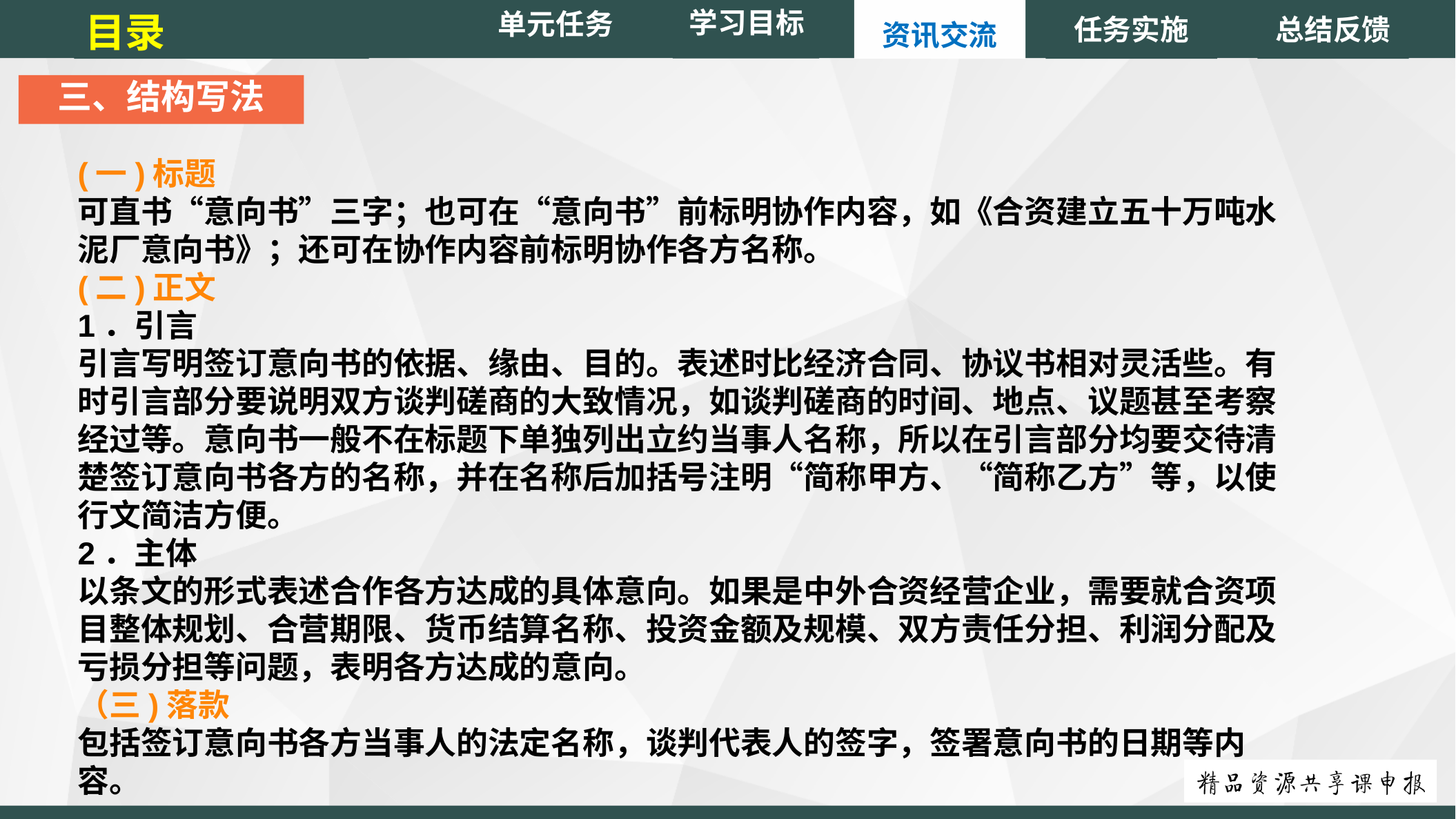

单元任务
目录
任务实施
总结反馈
学习目标
资讯交流

三、结构写法
(一)标题
可直书“意向书”三字；也可在“意向书”前标明协作内容，如《合资建立五十万吨水泥厂意向书》；还可在协作内容前标明协作各方名称。
(二)正文
1．引言
引言写明签订意向书的依据、缘由、目的。表述时比经济合同、协议书相对灵活些。有时引言部分要说明双方谈判磋商的大致情况，如谈判磋商的时间、地点、议题甚至考察经过等。意向书一般不在标题下单独列出立约当事人名称，所以在引言部分均要交待清楚签订意向书各方的名称，并在名称后加括号注明“简称甲方、“简称乙方”等，以使行文简洁方便。
2．主体
以条文的形式表述合作各方达成的具体意向。如果是中外合资经营企业，需要就合资项目整体规划、合营期限、货币结算名称、投资金额及规模、双方责任分担、利润分配及亏损分担等问题，表明各方达成的意向。
（三)落款
包括签订意向书各方当事人的法定名称，谈判代表人的签字，签署意向书的日期等内容。